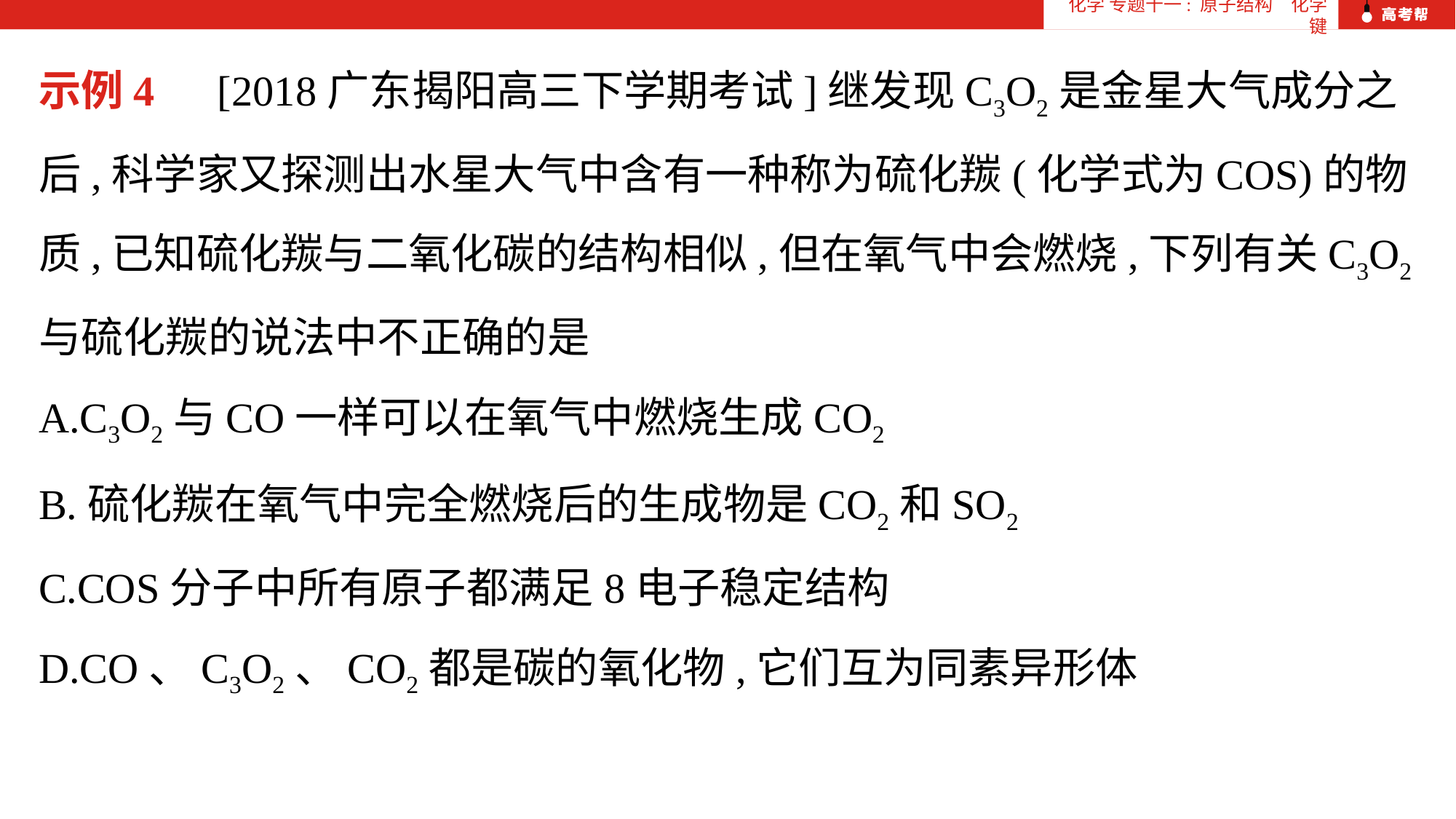

化学 专题十一: 原子结构　化学键

示例4　[2018广东揭阳高三下学期考试]继发现C3O2是金星大气成分之后,科学家又探测出水星大气中含有一种称为硫化羰(化学式为COS)的物质,已知硫化羰与二氧化碳的结构相似,但在氧气中会燃烧,下列有关C3O2与硫化羰的说法中不正确的是
A.C3O2与CO一样可以在氧气中燃烧生成CO2
B.硫化羰在氧气中完全燃烧后的生成物是CO2和SO2
C.COS分子中所有原子都满足8电子稳定结构
D.CO、C3O2、CO2都是碳的氧化物,它们互为同素异形体